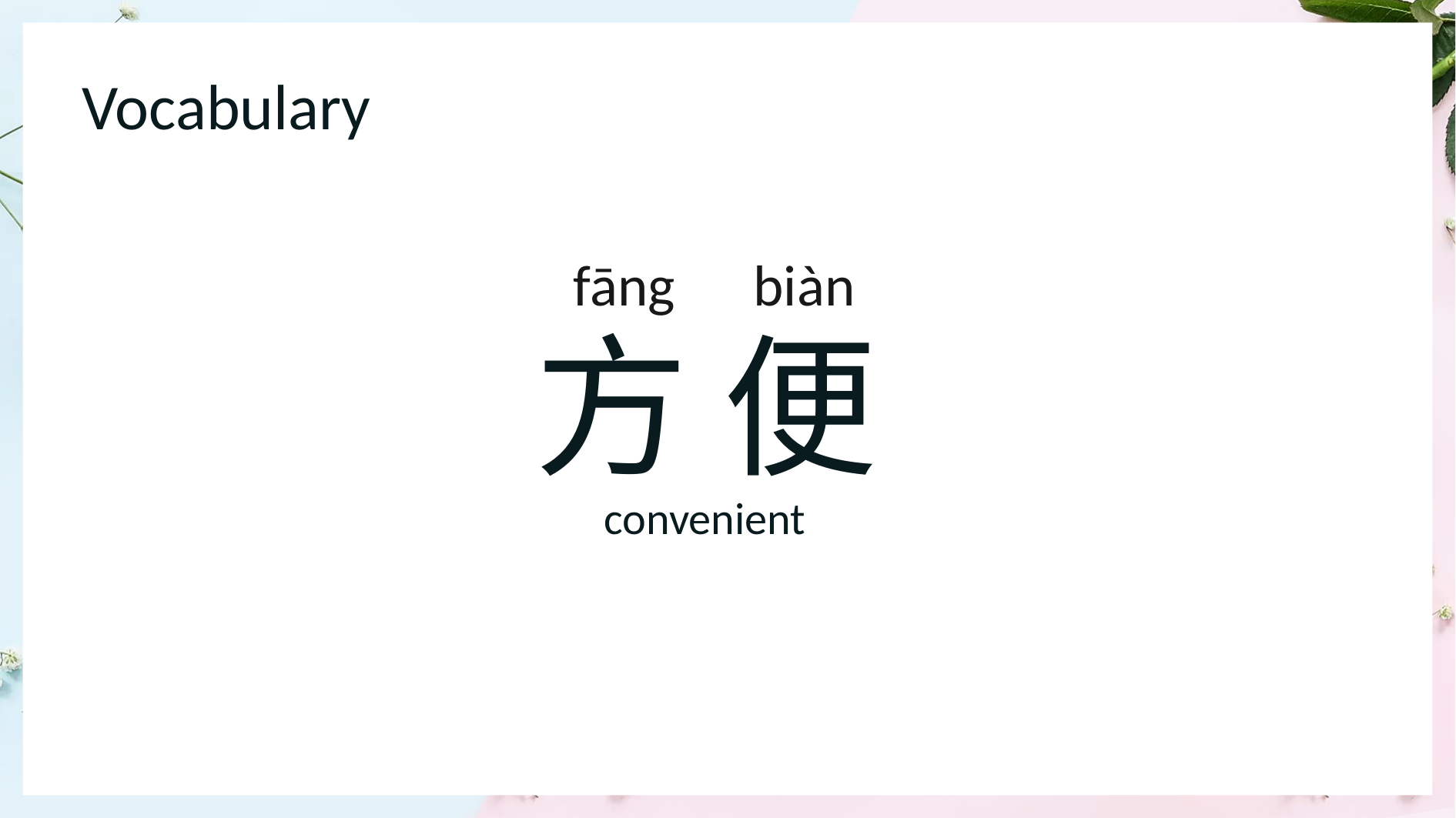

Vocabulary
 fāng      biàn
方 便
1
                 convenient